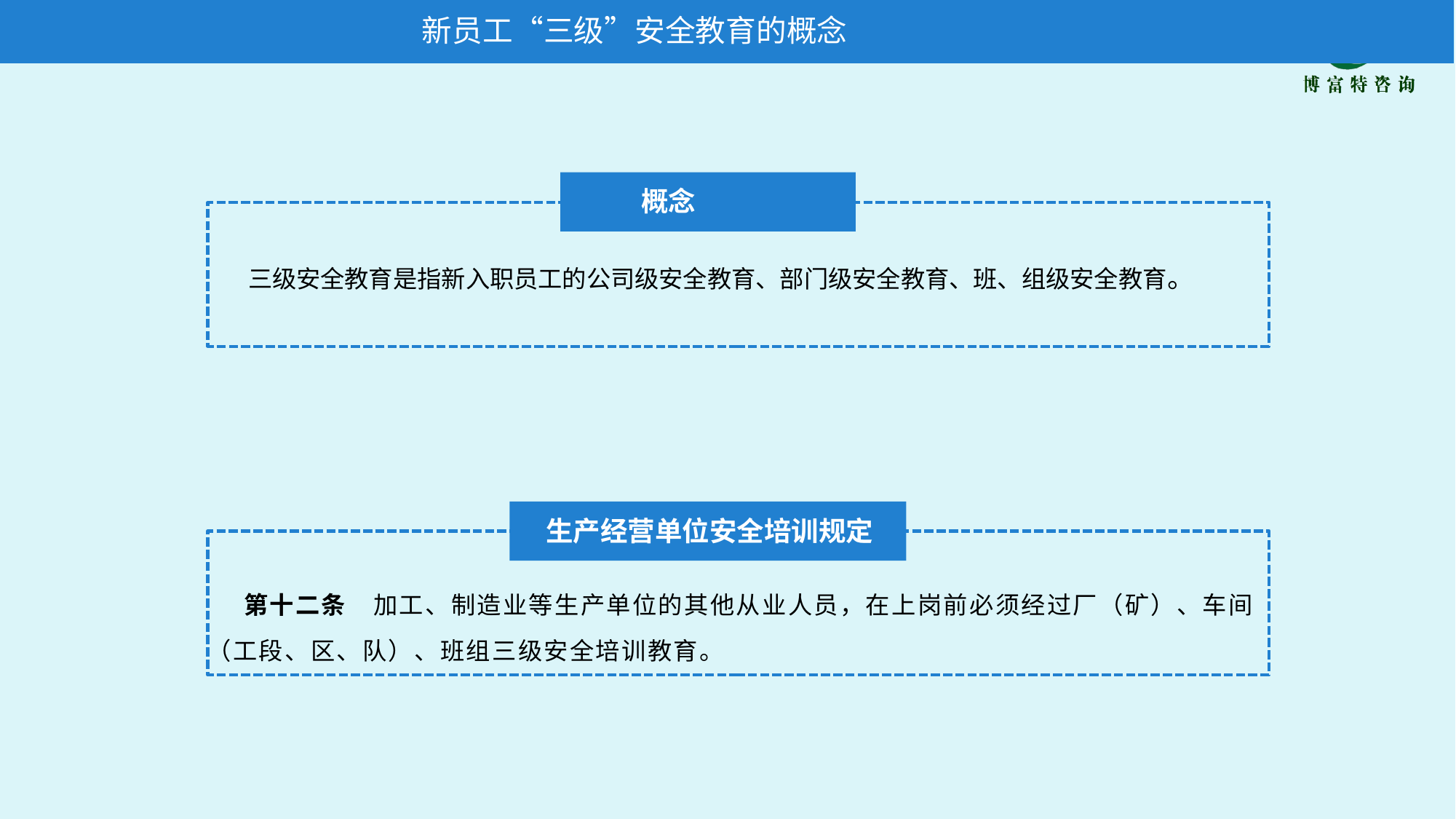

新员工“三级”安全教育的概念

概念

三级安全教育是指新入职员工的公司级安全教育、部门级安全教育、班、组级安全教育。

生产经营单位安全培训规定

第十二条　加工、制造业等生产单位的其他从业人员，在上岗前必须经过厂（矿）、车间（工段、区、队）、班组三级安全培训教育。